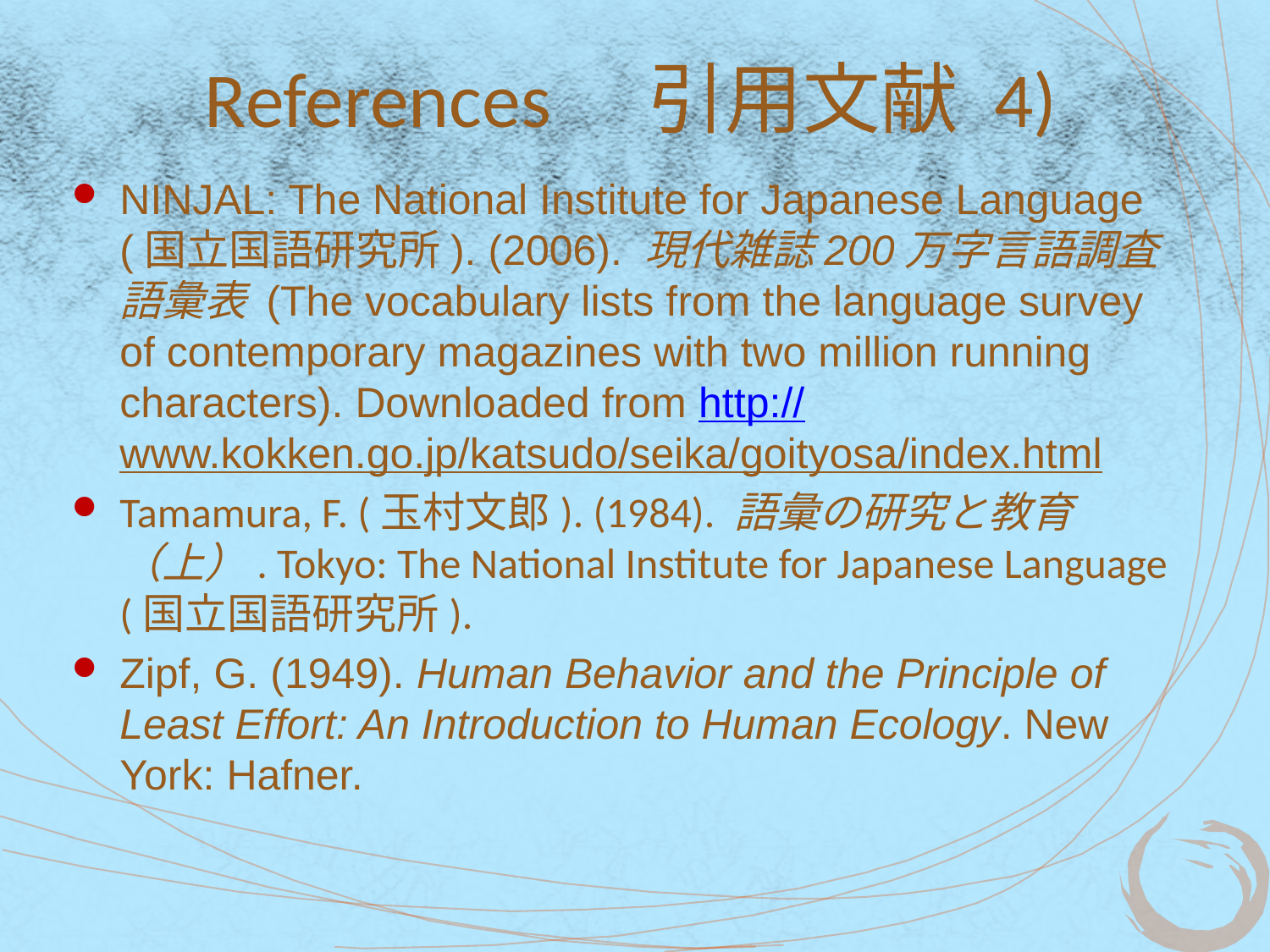

# References　引用文献 4)
NINJAL: The National Institute for Japanese Language (国立国語研究所). (2006). 現代雑誌200万字言語調査語彙表 (The vocabulary lists from the language survey of contemporary magazines with two million running characters). Downloaded from http://www.kokken.go.jp/katsudo/seika/goityosa/index.html
Tamamura, F. (玉村文郎). (1984). 語彙の研究と教育（上）. Tokyo: The National Institute for Japanese Language (国立国語研究所).
Zipf, G. (1949). Human Behavior and the Principle of Least Effort: An Introduction to Human Ecology. New York: Hafner.